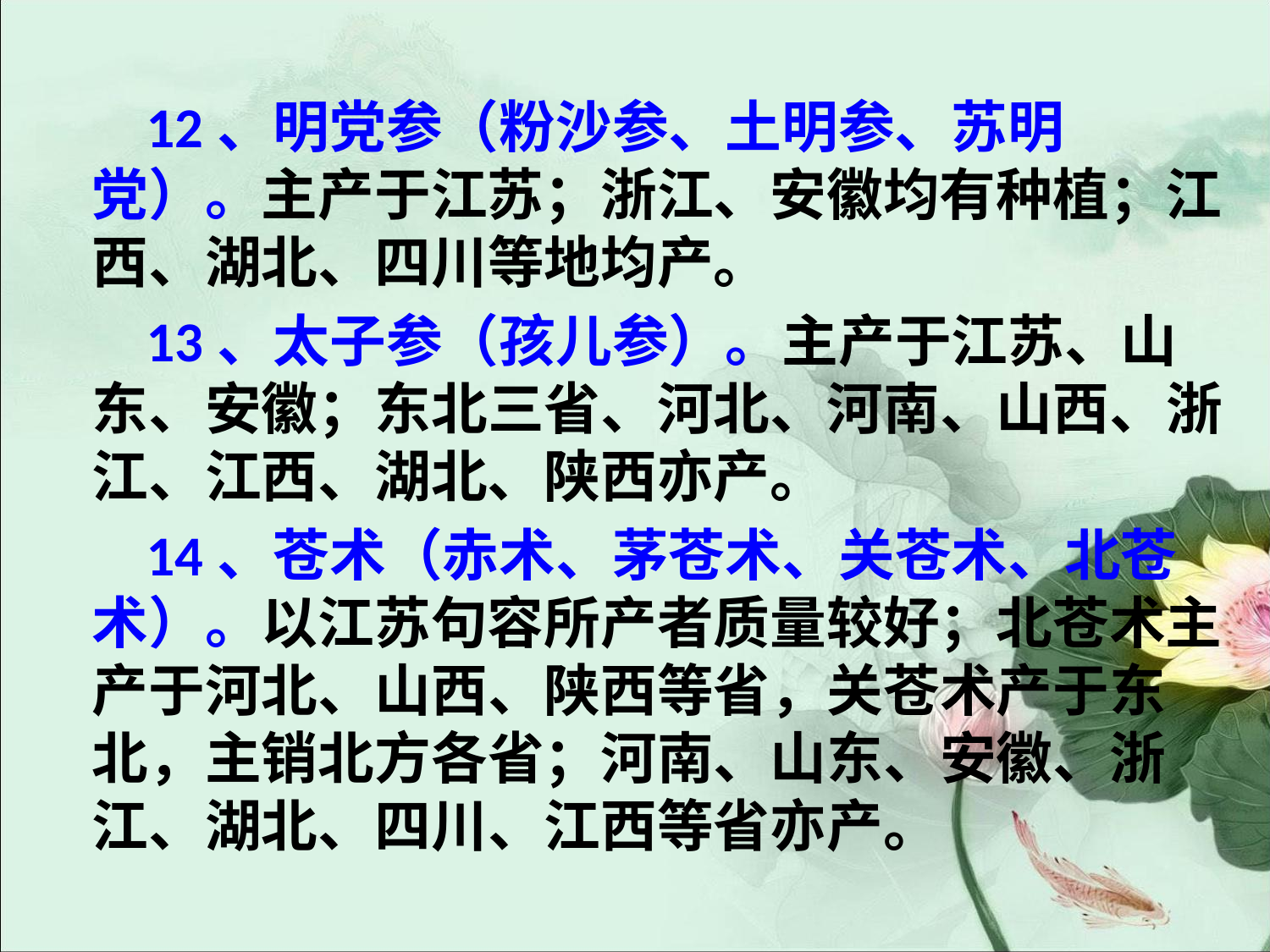

#
        12、明党参（粉沙参、土明参、苏明党）。主产于江苏；浙江、安徽均有种植；江西、湖北、四川等地均产。
        13、太子参（孩儿参）。主产于江苏、山东、安徽；东北三省、河北、河南、山西、浙江、江西、湖北、陕西亦产。
        14、苍术（赤术、茅苍术、关苍术、北苍术）。以江苏句容所产者质量较好；北苍术主产于河北、山西、陕西等省，关苍术产于东北，主销北方各省；河南、山东、安徽、浙江、湖北、四川、江西等省亦产。